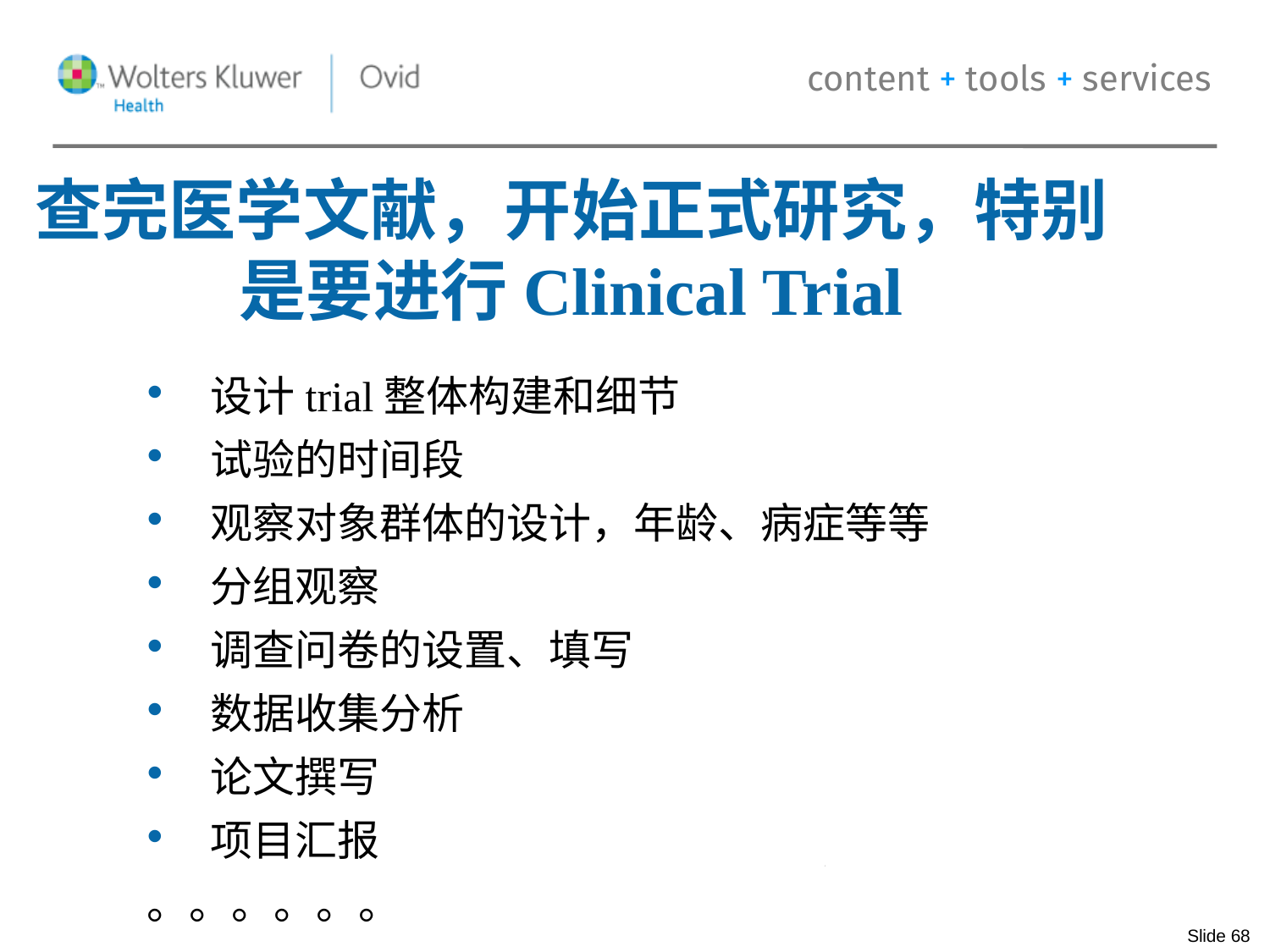

查完医学文献，开始正式研究，特别是要进行Clinical Trial
设计trial整体构建和细节
试验的时间段
观察对象群体的设计，年龄、病症等等
分组观察
调查问卷的设置、填写
数据收集分析
论文撰写
项目汇报
。。。。。。